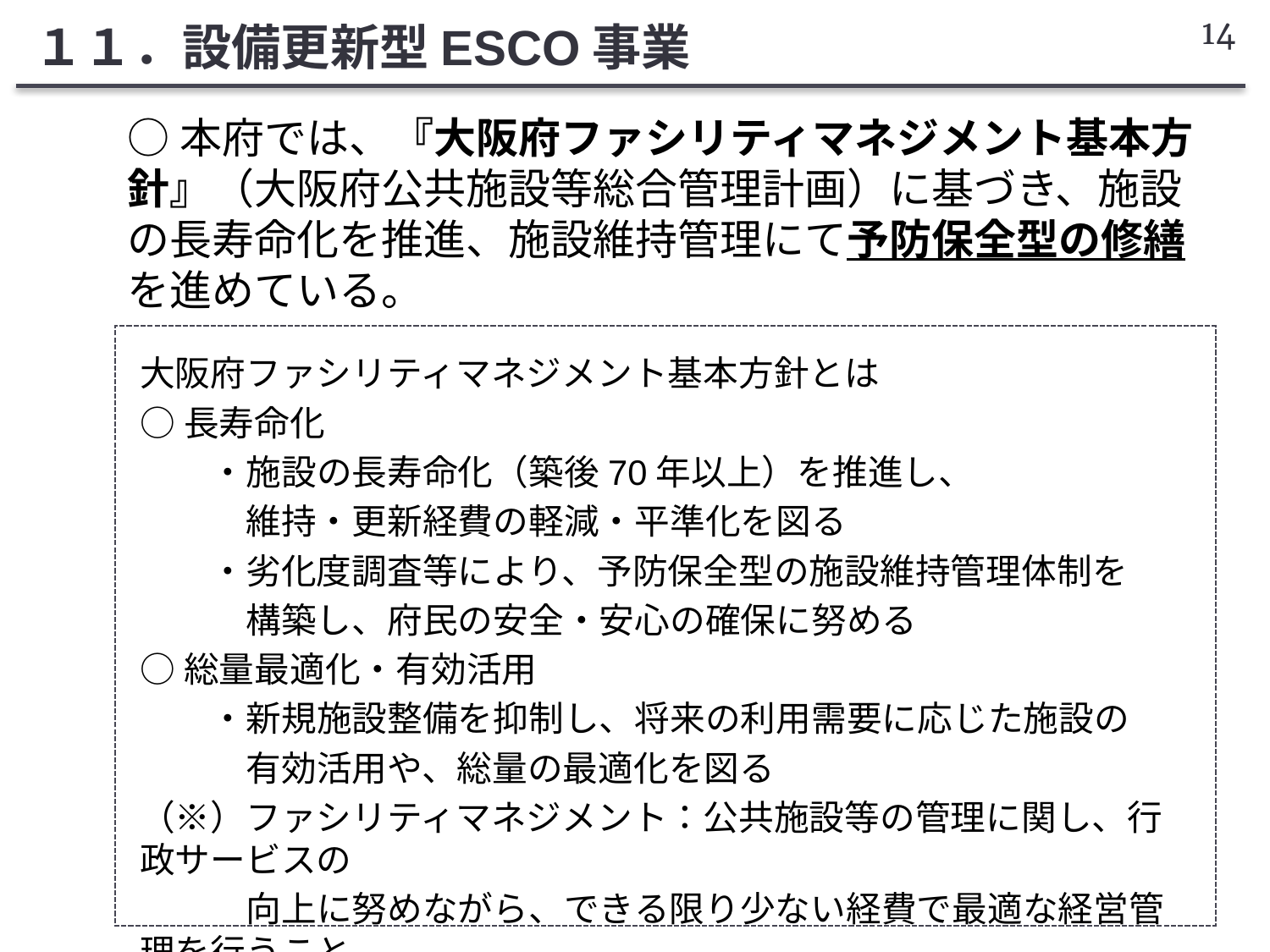

14
１１．設備更新型ESCO事業
○本府では、『大阪府ファシリティマネジメント基本方針』（大阪府公共施設等総合管理計画）に基づき、施設の長寿命化を推進、施設維持管理にて予防保全型の修繕を進めている。
大阪府ファシリティマネジメント基本方針とは
○長寿命化
　　・施設の長寿命化（築後70年以上）を推進し、
　　　維持・更新経費の軽減・平準化を図る
　　・劣化度調査等により、予防保全型の施設維持管理体制を
　　　構築し、府民の安全・安心の確保に努める
○総量最適化・有効活用
　　・新規施設整備を抑制し、将来の利用需要に応じた施設の
　　　有効活用や、総量の最適化を図る
（※）ファシリティマネジメント：公共施設等の管理に関し、行政サービスの
　　　向上に努めながら、できる限り少ない経費で最適な経営管理を行うこと